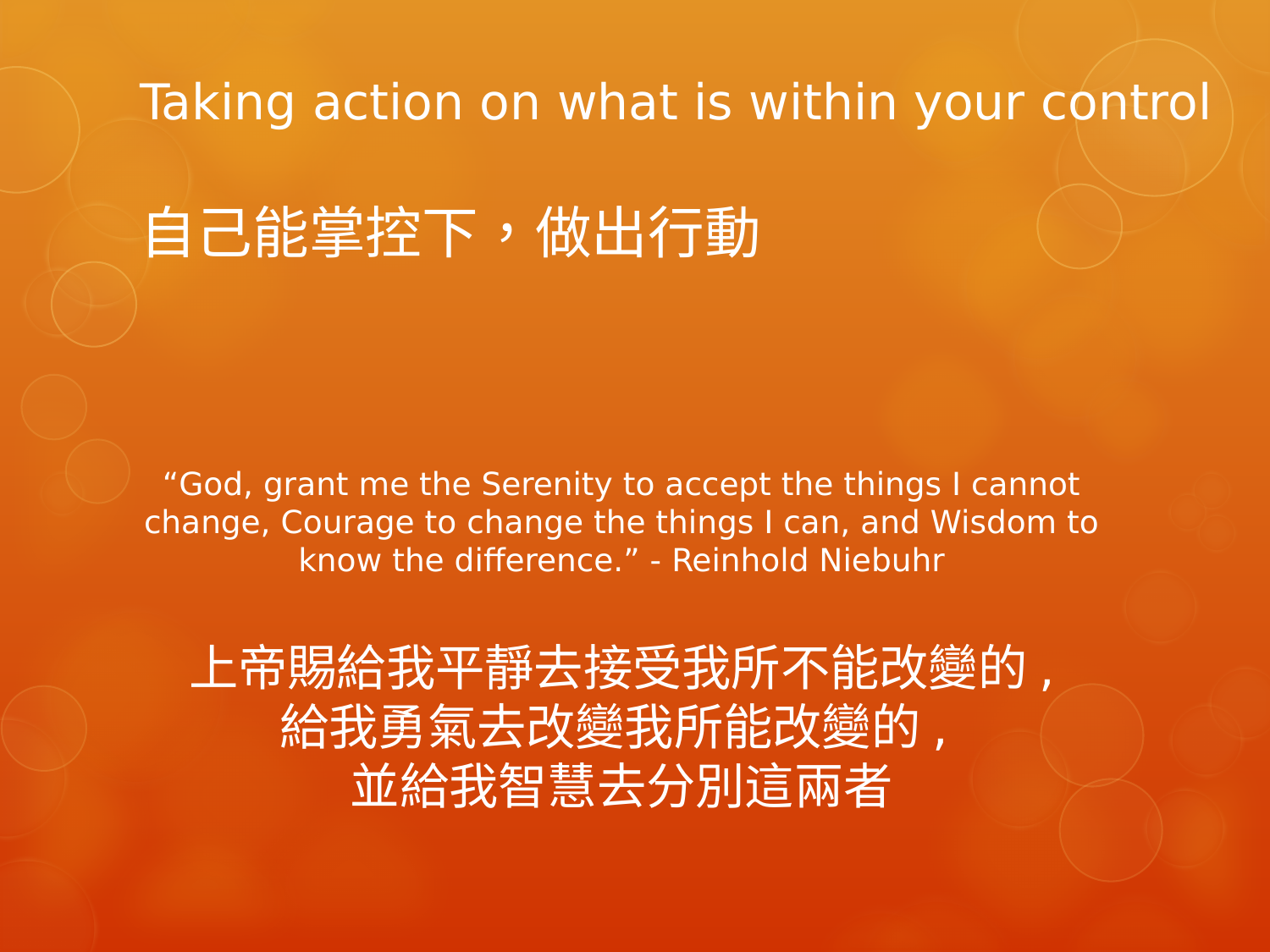

# Taking action on what is within your control 自己能掌控下，做出行動
“God, grant me the Serenity to accept the things I cannot change, Courage to change the things I can, and Wisdom to know the difference.” ‐ Reinhold Niebuhr
上帝賜給我平靜去接受我所不能改變的,
給我勇氣去改變我所能改變的,
並給我智慧去分別這兩者